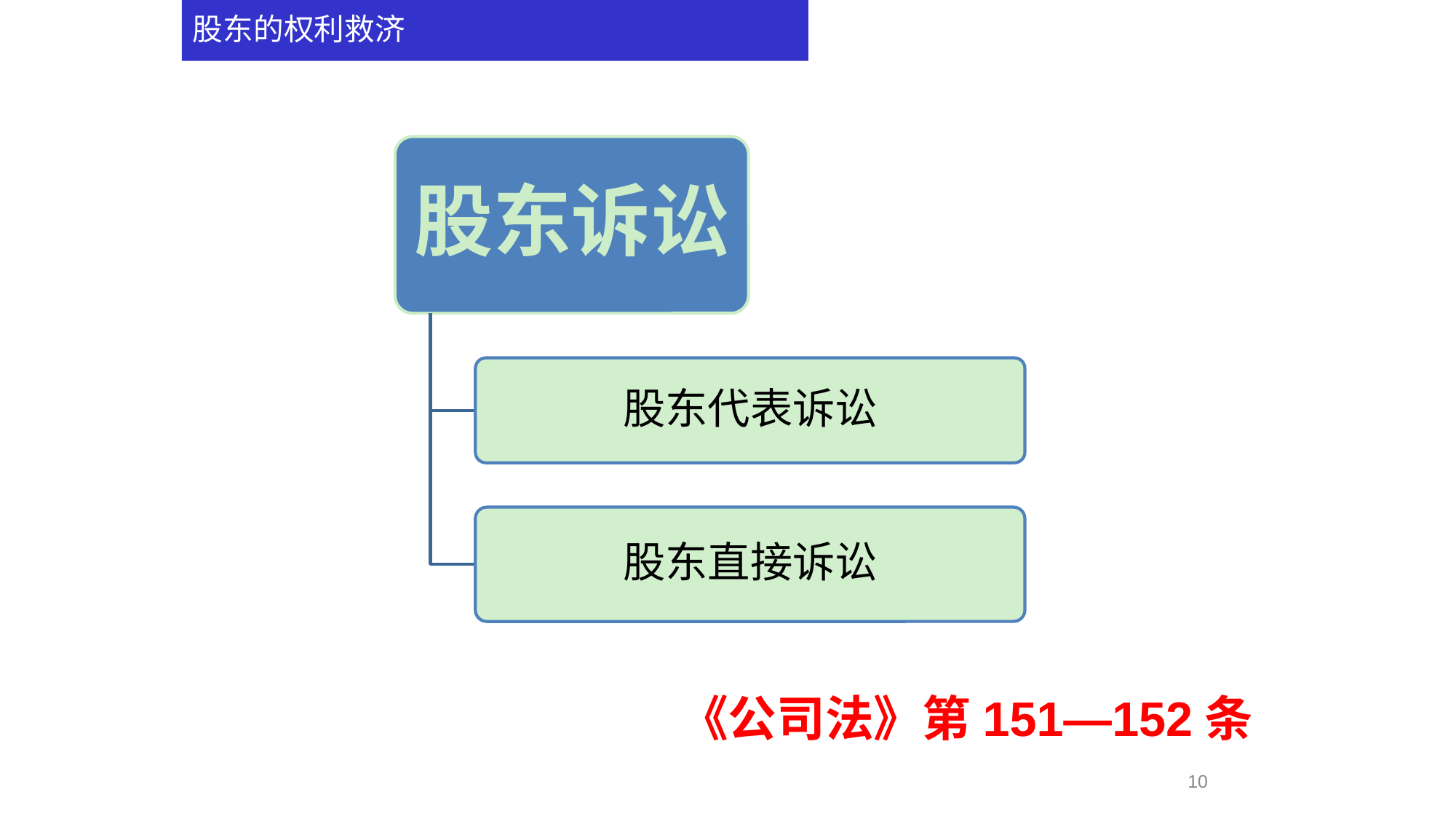

# 股东的权利救济

股东诉讼

股东代表诉讼

股东直接诉讼
《公司法》第151—152条
10